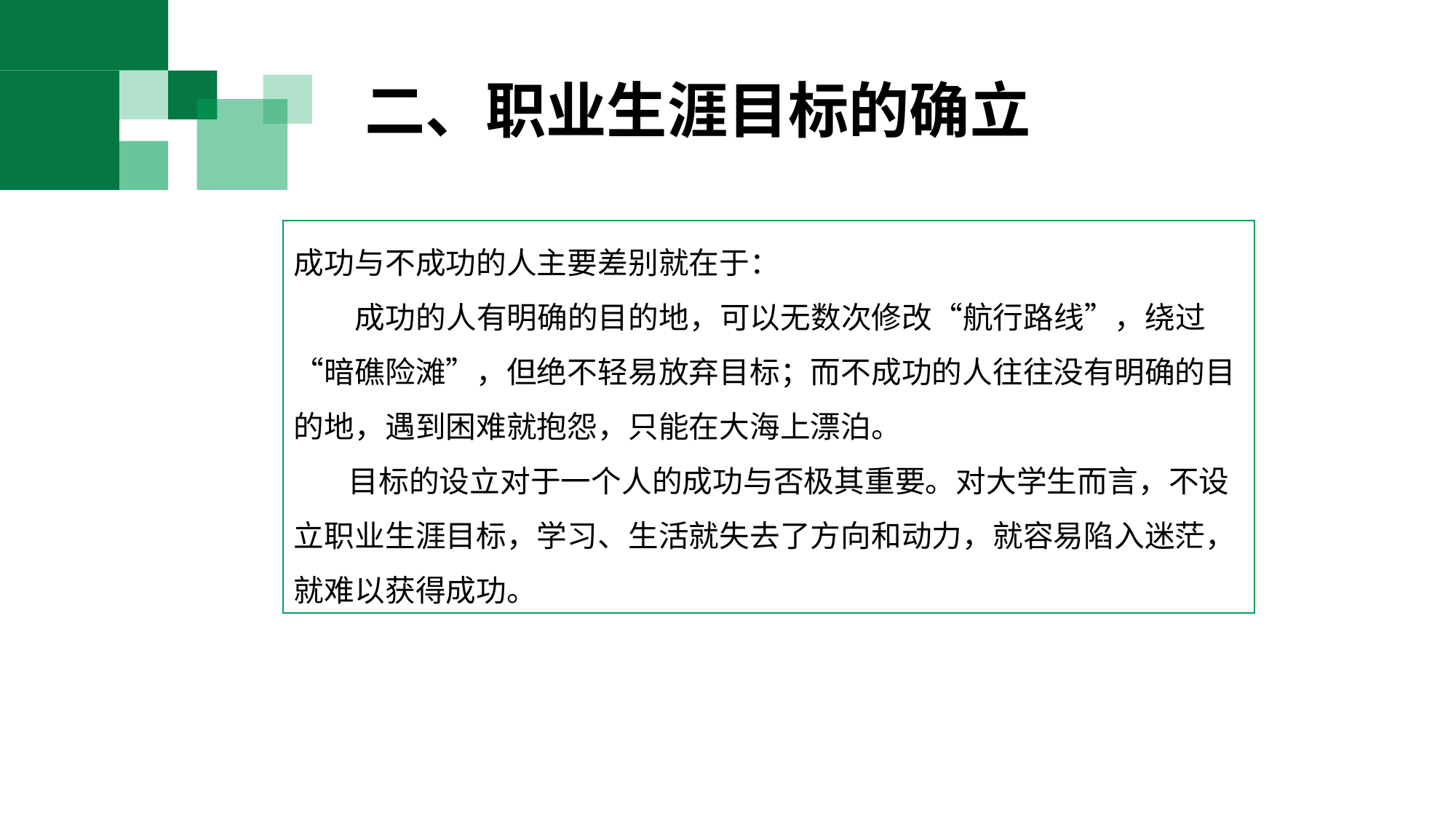

二、职业生涯目标的确立

成功与不成功的人主要差别就在于：
        成功的人有明确的目的地，可以无数次修改“航行路线”，绕过“暗礁险滩”，但绝不轻易放弃目标；而不成功的人往往没有明确的目的地，遇到困难就抱怨，只能在大海上漂泊。
       目标的设立对于一个人的成功与否极其重要。对大学生而言，不设立职业生涯目标，学习、生活就失去了方向和动力，就容易陷入迷茫，就难以获得成功。